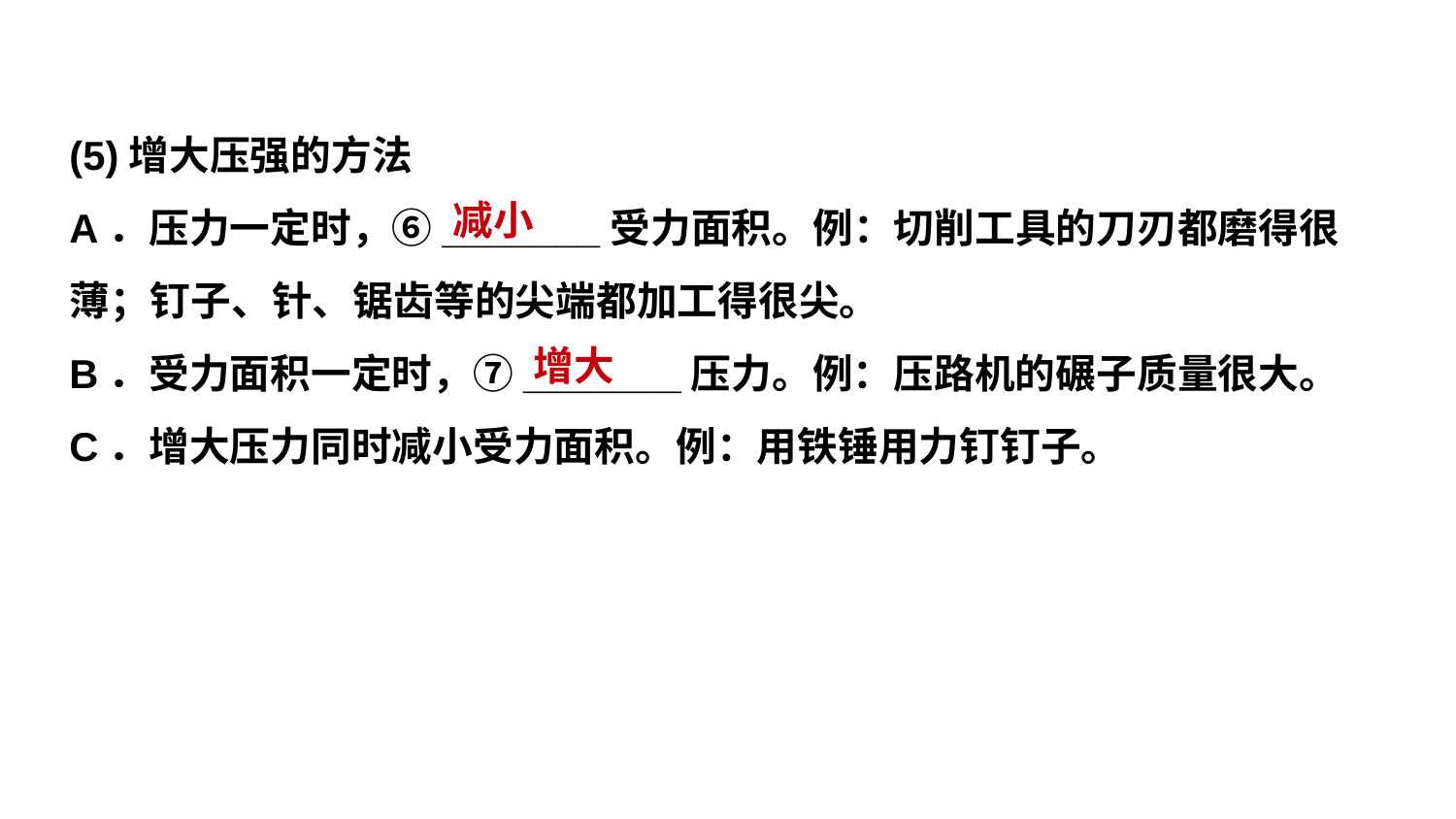

(5)增大压强的方法
A．压力一定时，⑥_______受力面积。例：切削工具的刀刃都磨得很薄；钉子、针、锯齿等的尖端都加工得很尖。
B．受力面积一定时，⑦_______压力。例：压路机的碾子质量很大。
C．增大压力同时减小受力面积。例：用铁锤用力钉钉子。
 减小
 增大